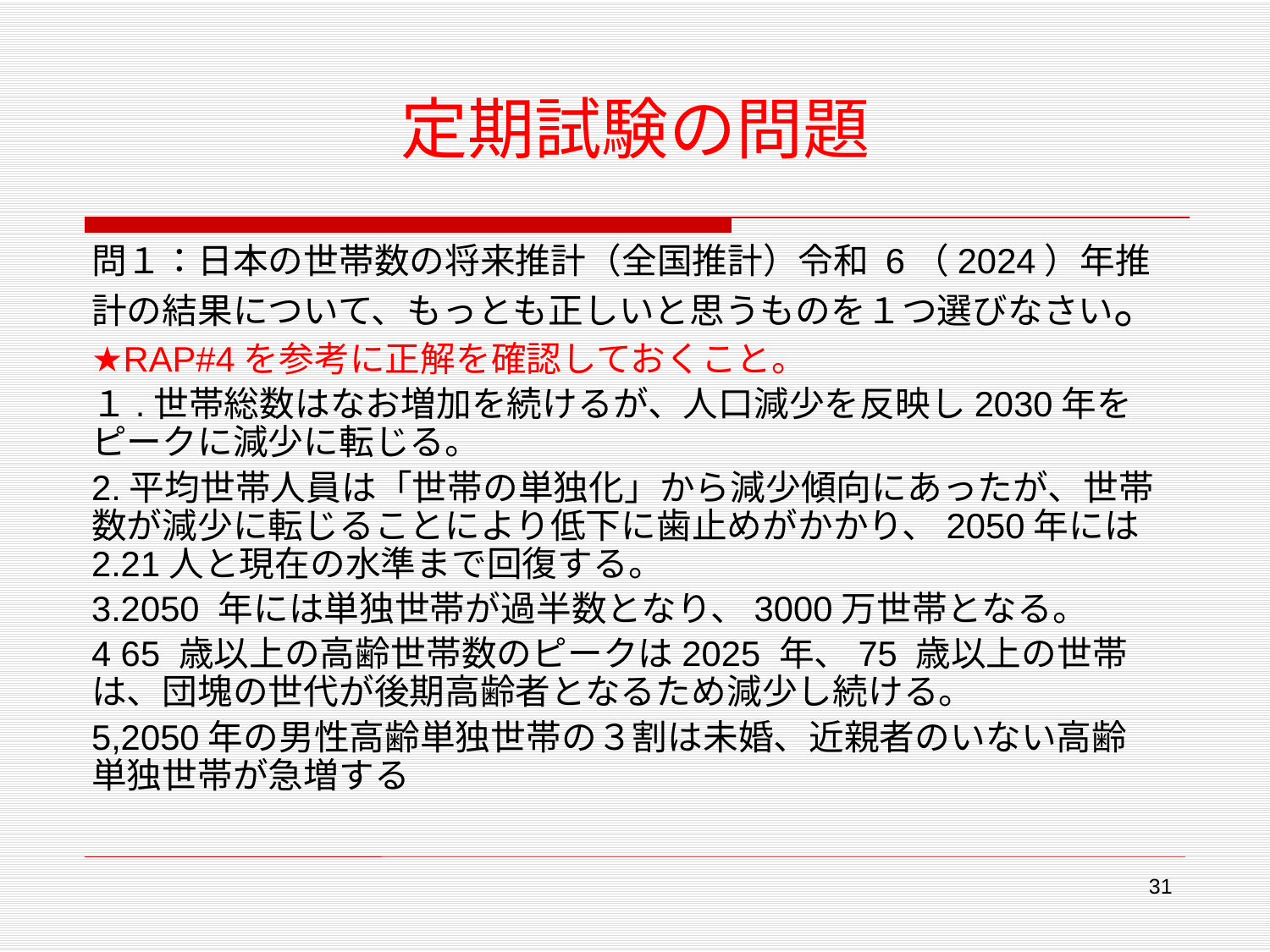

# 定期試験の問題
問１：日本の世帯数の将来推計（全国推計）令和 6（2024）年推計の結果について、もっとも正しいと思うものを１つ選びなさい。
★RAP#4を参考に正解を確認しておくこと。
１.世帯総数はなお増加を続けるが、人口減少を反映し2030年をピークに減少に転じる。
2.平均世帯人員は「世帯の単独化」から減少傾向にあったが、世帯数が減少に転じることにより低下に歯止めがかかり、2050年には2.21人と現在の水準まで回復する。
3.2050 年には単独世帯が過半数となり、3000万世帯となる。
4 65 歳以上の高齢世帯数のピークは2025 年、75 歳以上の世帯は、団塊の世代が後期高齢者となるため減少し続ける。
5,2050年の男性高齢単独世帯の３割は未婚、近親者のいない高齢単独世帯が急増する

31